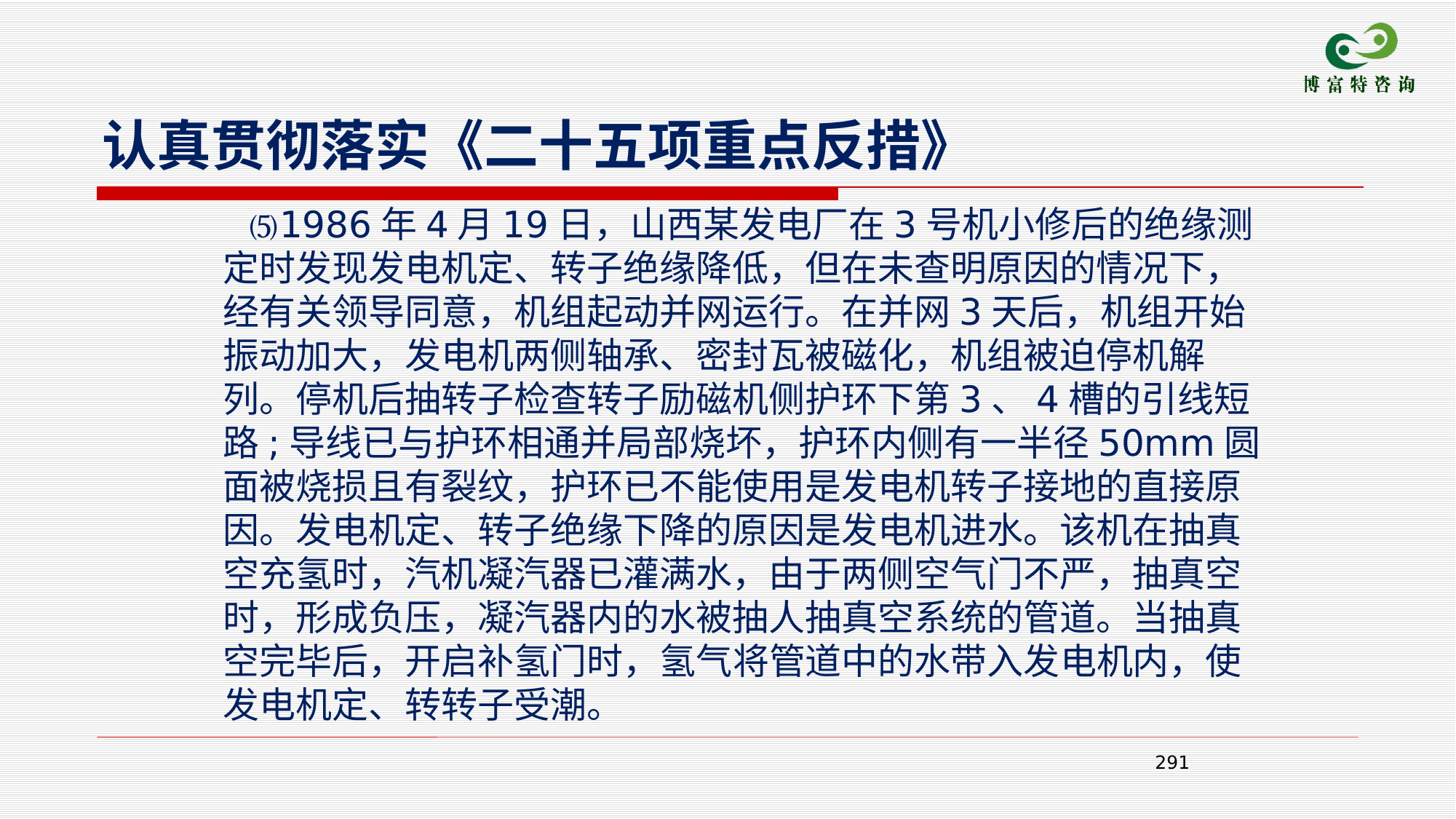

认真贯彻落实《二十五项重点反措》
       ⑸1986年4月19日，山西某发电厂在3号机小修后的绝缘测定时发现发电机定、转子绝缘降低，但在未查明原因的情况下，经有关领导同意，机组起动并网运行。在并网3天后，机组开始振动加大，发电机两侧轴承、密封瓦被磁化，机组被迫停机解列。停机后抽转子检查转子励磁机侧护环下第3、4槽的引线短路;导线已与护环相通并局部烧坏，护环内侧有一半径50mm圆面被烧损且有裂纹，护环已不能使用是发电机转子接地的直接原因。发电机定、转子绝缘下降的原因是发电机进水。该机在抽真空充氢时，汽机凝汽器已灌满水，由于两侧空气门不严，抽真空时，形成负压，凝汽器内的水被抽人抽真空系统的管道。当抽真空完毕后，开启补氢门时，氢气将管道中的水带入发电机内，使发电机定、转转子受潮。

291